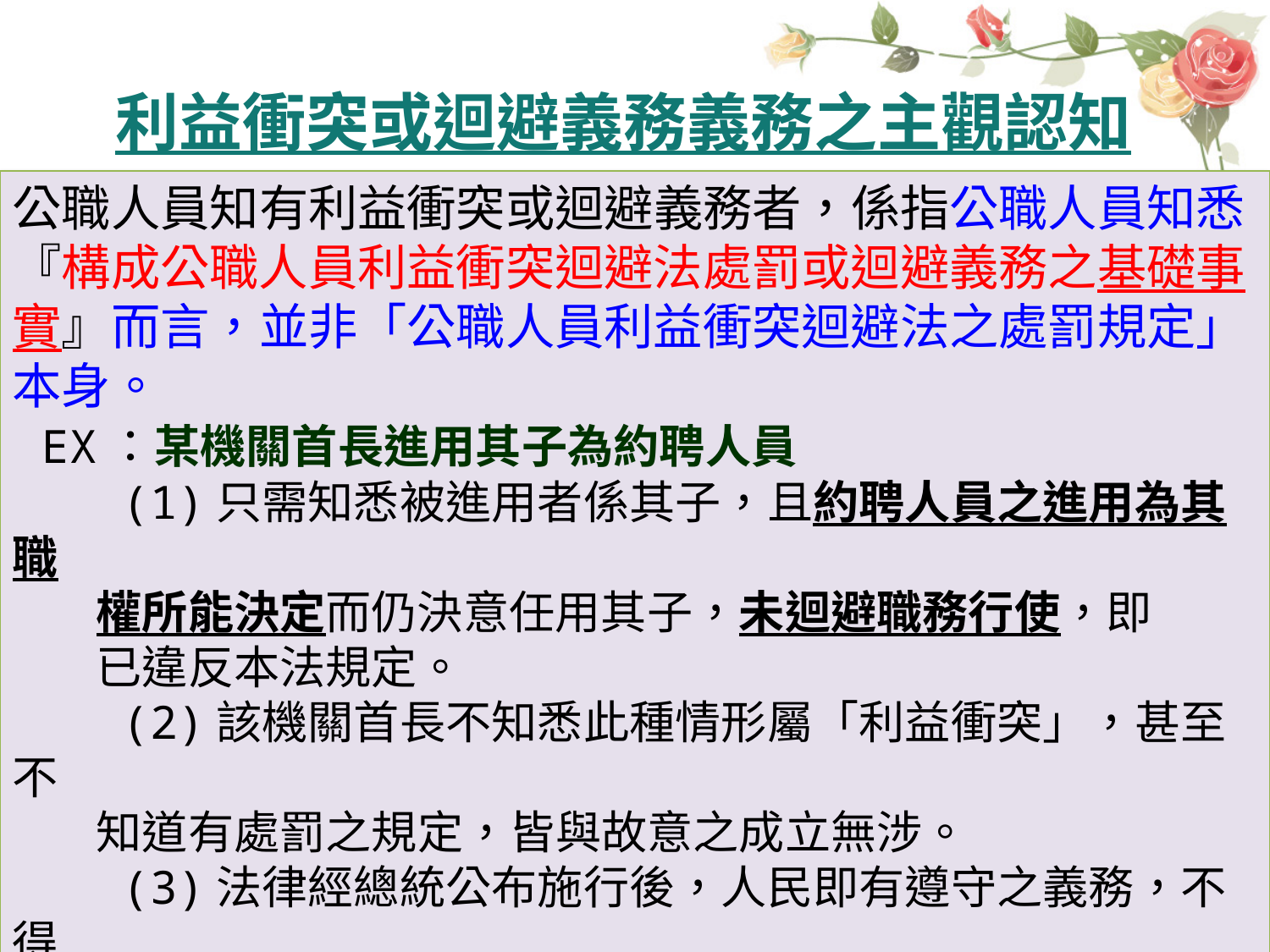

#
  利益衝突或迴避義務義務之主觀認知
公職人員知有利益衝突或迴避義務者，係指公職人員知悉『構成公職人員利益衝突迴避法處罰或迴避義務之基礎事實』而言，並非「公職人員利益衝突迴避法之處罰規定」本身。
 EX：某機關首長進用其子為約聘人員
    (1)只需知悉被進用者係其子，且約聘人員之進用為其職
       權所能決定而仍決意任用其子，未迴避職務行使，即
       已違反本法規定。
    (2)該機關首長不知悉此種情形屬「利益衝突」，甚至不
       知道有處罰之規定，皆與故意之成立無涉。
    (3)法律經總統公布施行後，人民即有遵守之義務，不得
       以不知法律而免除責任。
106